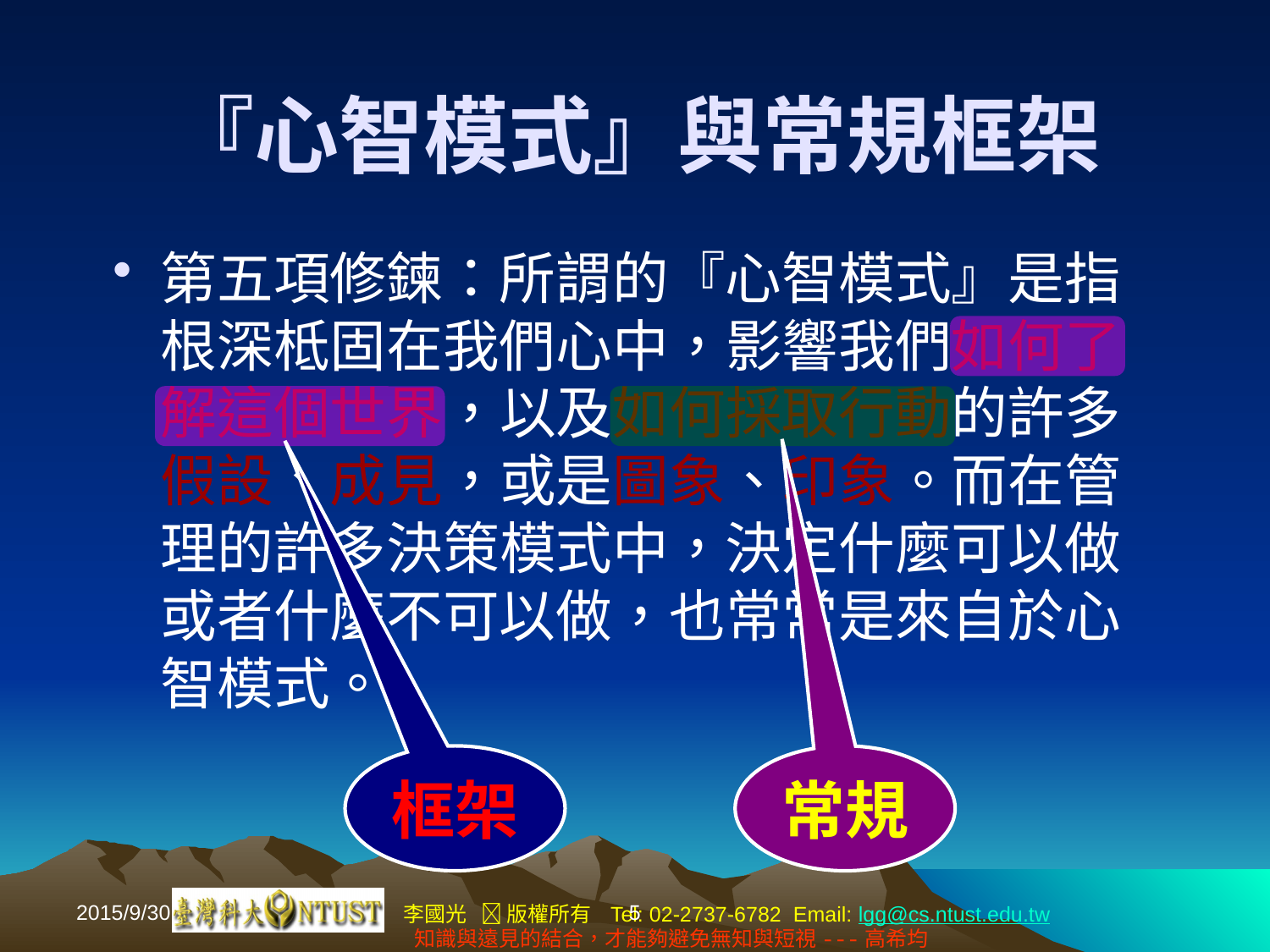

# 『心智模式』與常規框架
第五項修鍊：所謂的『心智模式』是指根深柢固在我們心中，影響我們如何了解這個世界，以及如何採取行動的許多假設、成見，或是圖象、印象。而在管理的許多決策模式中，決定什麼可以做或者什麼不可以做，也常常是來自於心智模式。

框架

常規
2015/9/30
5